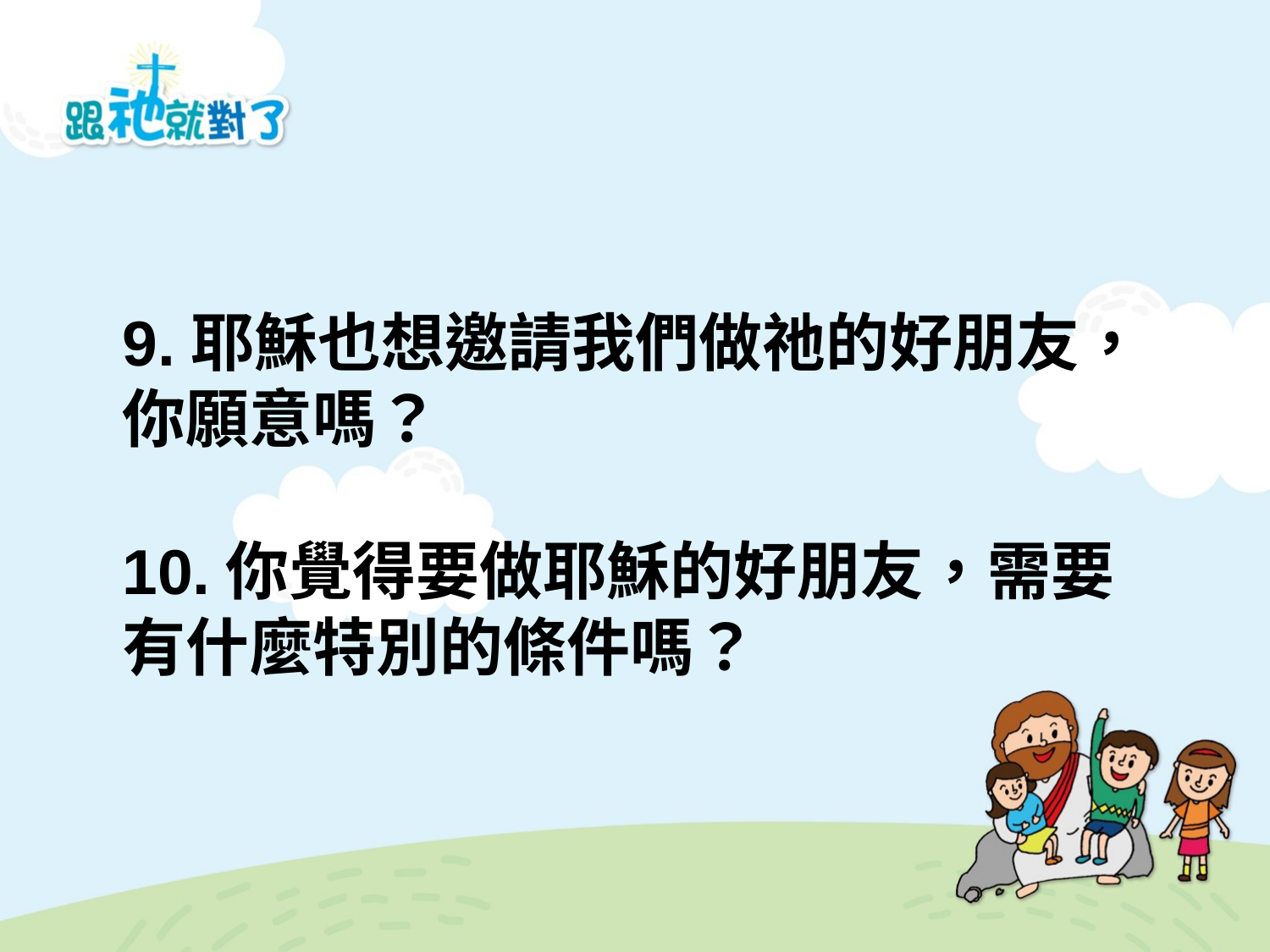

9.耶穌也想邀請我們做祂的好朋友，你願意嗎？

10.你覺得要做耶穌的好朋友，需要有什麼特別的條件嗎？